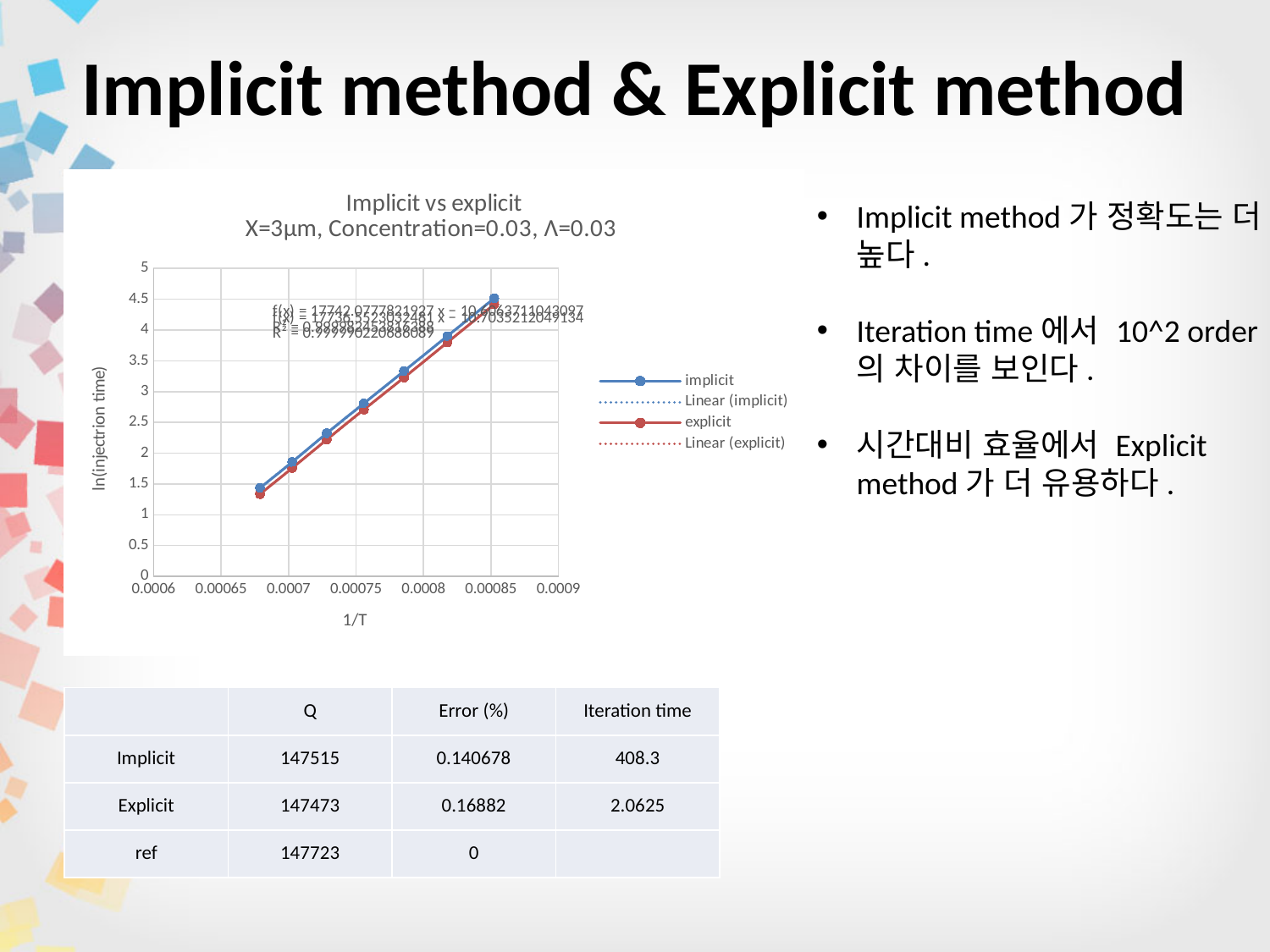

# Implicit method & Explicit method

### Chart: Implicit vs explicit
X=3μm, Concentration=0.03, Λ=0.03

| Category |  |  |
|---|---|---|
Implicit method가 정확도는 더 높다.

Iteration time에서 10^2 order의 차이를 보인다.

시간대비 효율에서 Explicit method가 더 유용하다.
|  | Q | Error (%) | Iteration time |
| --- | --- | --- | --- |
| Implicit | 147515 | 0.140678 | 408.3 |
| Explicit | 147473 | 0.16882 | 2.0625 |
| ref | 147723 | 0 |  |